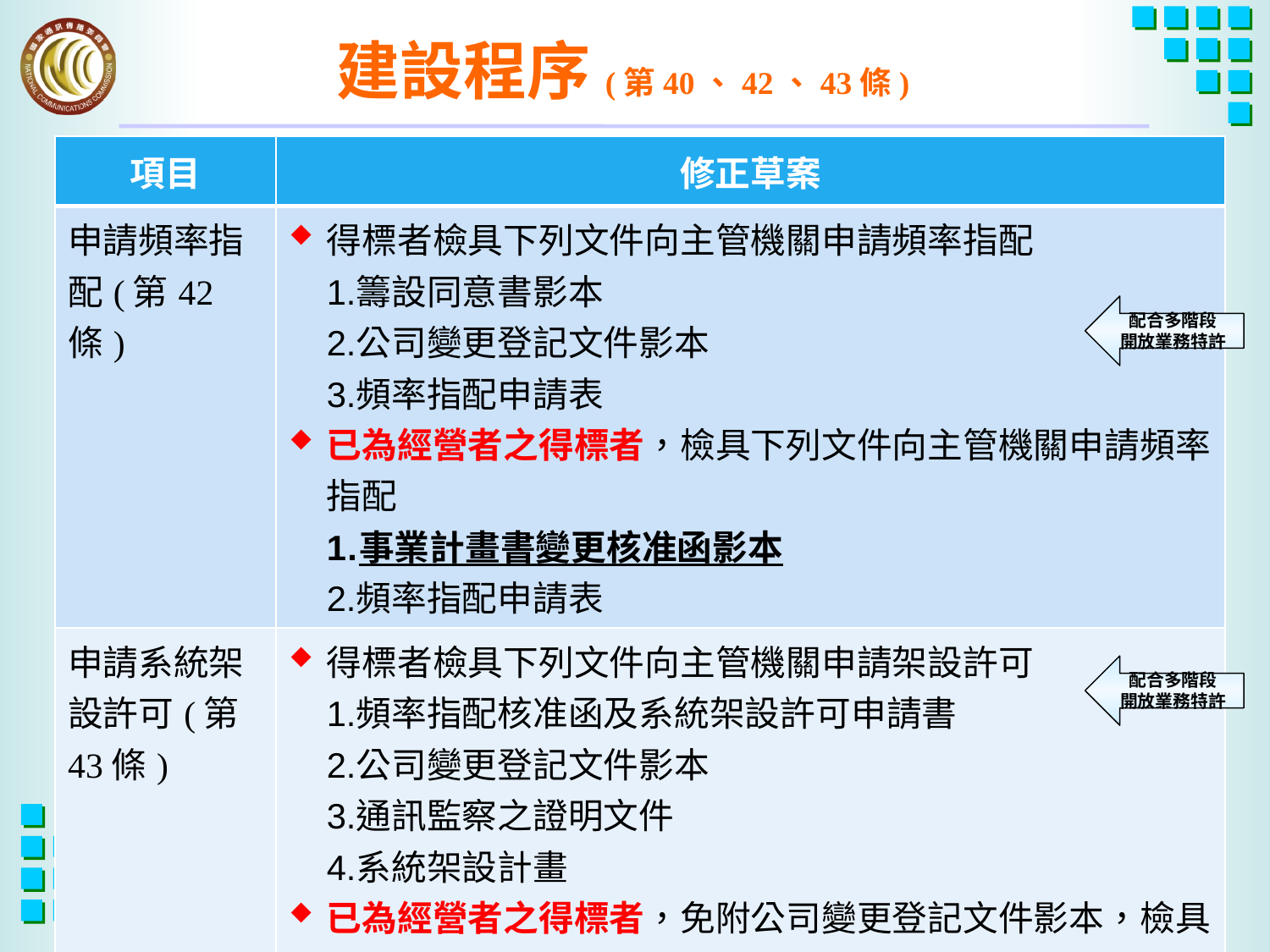

# 建設程序(第40、42、43條)
| 項目 | 修正草案 |
| --- | --- |
| 申請頻率指配(第42條) | 得標者檢具下列文件向主管機關申請頻率指配 籌設同意書影本 公司變更登記文件影本 頻率指配申請表 已為經營者之得標者，檢具下列文件向主管機關申請頻率指配 事業計畫書變更核准函影本 頻率指配申請表 |
| 申請系統架設許可(第43條) | 得標者檢具下列文件向主管機關申請架設許可 頻率指配核准函及系統架設許可申請書 公司變更登記文件影本 通訊監察之證明文件 系統架設計畫 已為經營者之得標者，免附公司變更登記文件影本，檢具文件向主管機關申請系統架設許可 |
配合多階段
開放業務特許
配合多階段
開放業務特許